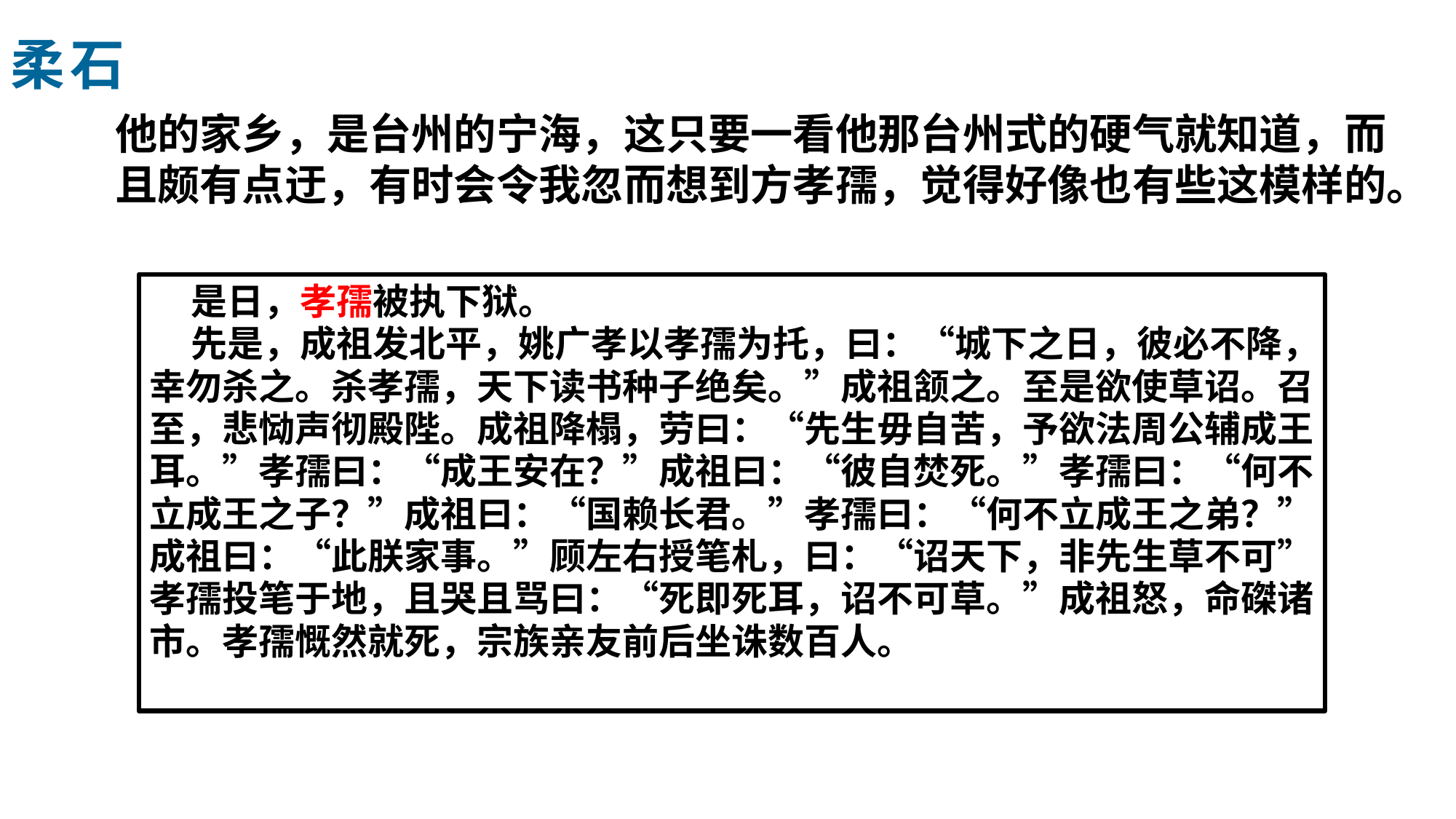

柔石
他的家乡，是台州的宁海，这只要一看他那台州式的硬气就知道，而且颇有点迂，有时会令我忽而想到方孝孺，觉得好像也有些这模样的。
    是日，孝孺被执下狱。
    先是，成祖发北平，姚广孝以孝孺为托，曰：“城下之日，彼必不降，幸勿杀之。杀孝孺，天下读书种子绝矣。”成祖颔之。至是欲使草诏。召至，悲恸声彻殿陛。成祖降榻，劳曰：“先生毋自苦，予欲法周公辅成王耳。”孝孺曰：“成王安在？”成祖曰：“彼自焚死。”孝孺曰：“何不立成王之子？”成祖曰：“国赖长君。”孝孺曰：“何不立成王之弟？”成祖曰：“此朕家事。”顾左右授笔札，曰：“诏天下，非先生草不可”孝孺投笔于地，且哭且骂曰：“死即死耳，诏不可草。”成祖怒，命磔诸市。孝孺慨然就死，宗族亲友前后坐诛数百人。